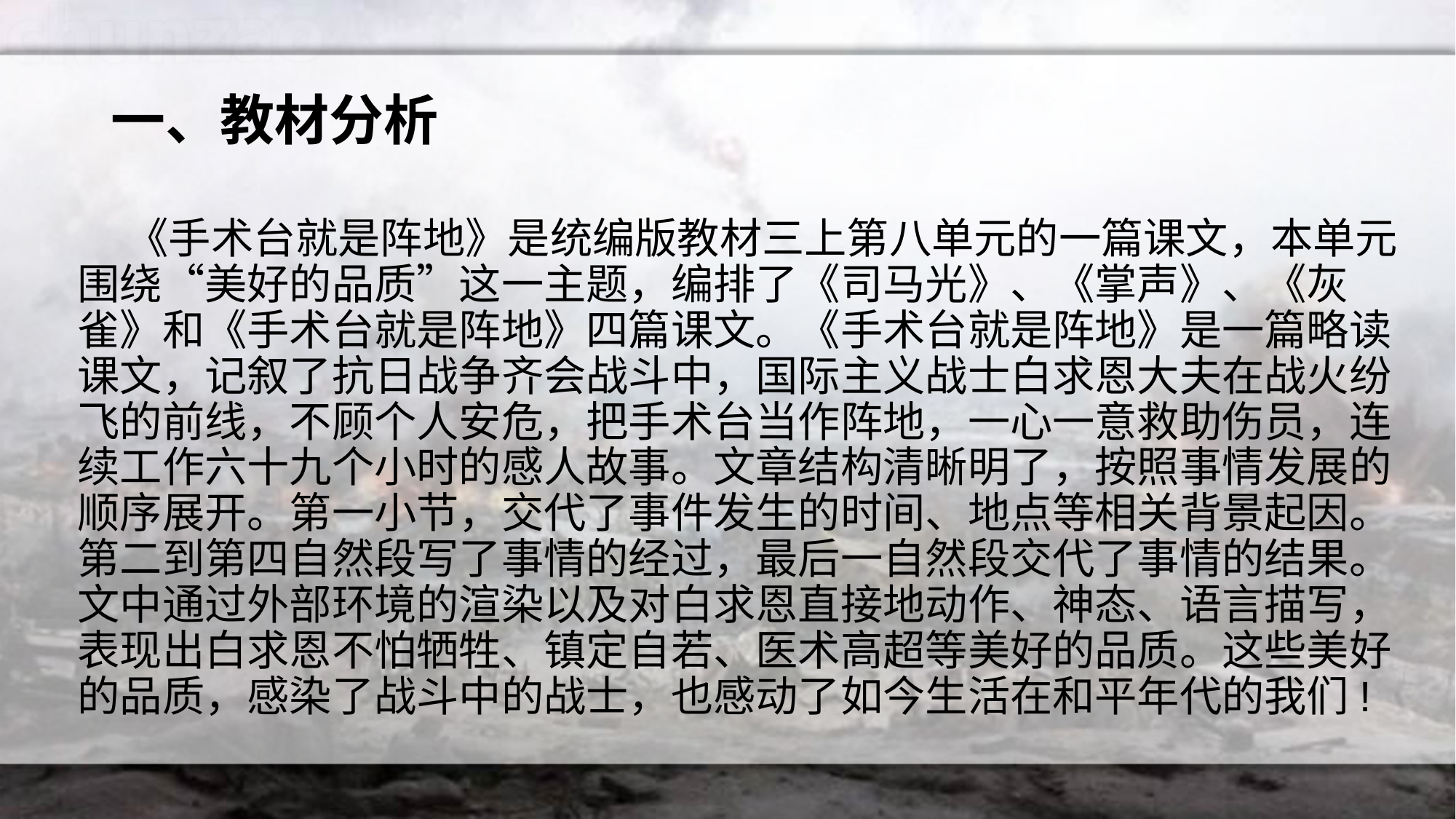

# 一、教材分析
    《手术台就是阵地》是统编版教材三上第八单元的一篇课文，本单元围绕“美好的品质”这一主题，编排了《司马光》、《掌声》、《灰雀》和《手术台就是阵地》四篇课文。《手术台就是阵地》是一篇略读课文，记叙了抗日战争齐会战斗中，国际主义战士白求恩大夫在战火纷飞的前线，不顾个人安危，把手术台当作阵地，一心一意救助伤员，连续工作六十九个小时的感人故事。文章结构清晰明了，按照事情发展的顺序展开。第一小节，交代了事件发生的时间、地点等相关背景起因。第二到第四自然段写了事情的经过，最后一自然段交代了事情的结果。文中通过外部环境的渲染以及对白求恩直接地动作、神态、语言描写，表现出白求恩不怕牺牲、镇定自若、医术高超等美好的品质。这些美好的品质，感染了战斗中的战士，也感动了如今生活在和平年代的我们!